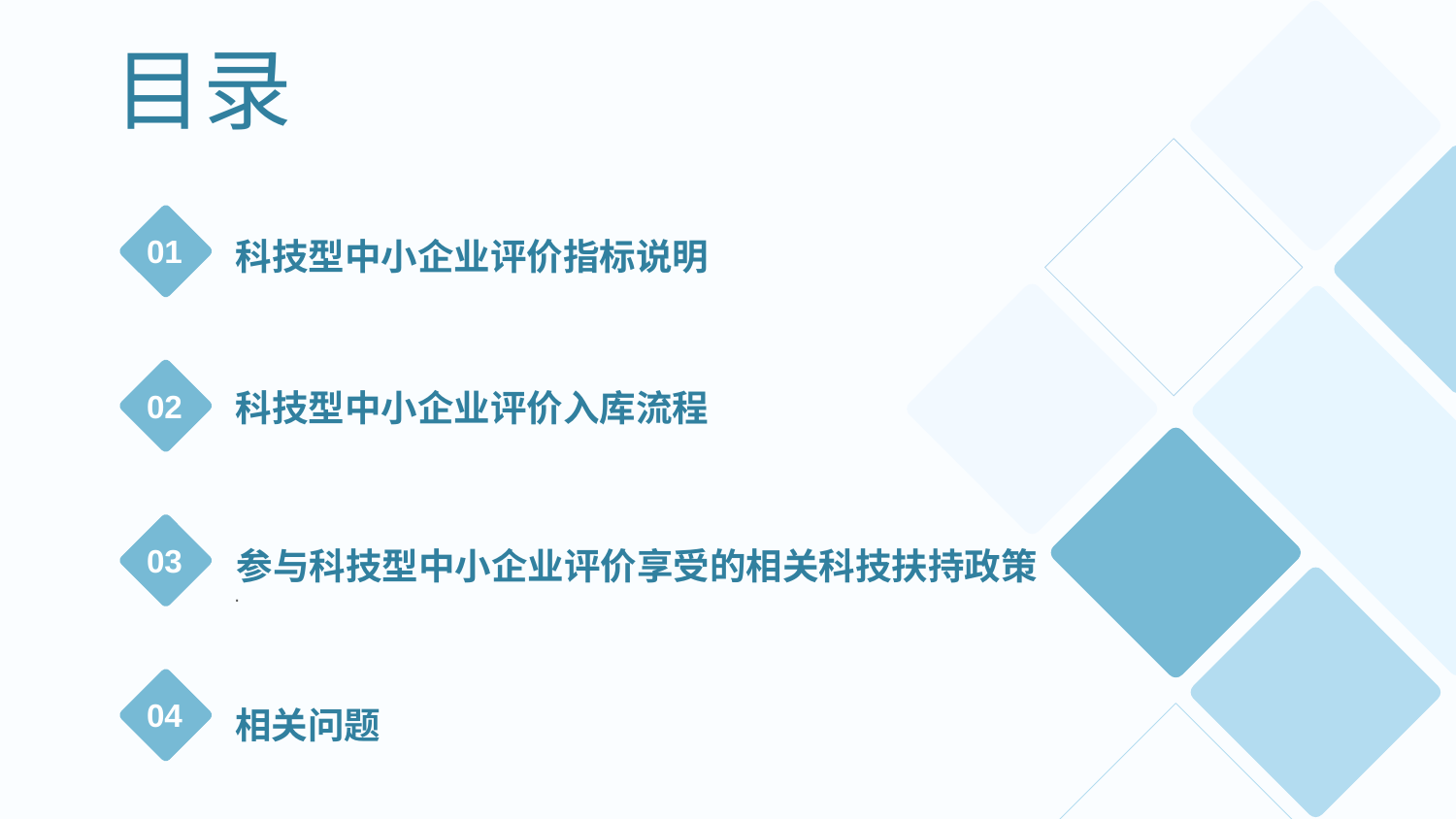

目录

01
科技型中小企业评价指标说明

02
科技型中小企业评价入库流程

03
参与科技型中小企业评价享受的相关科技扶持政策
.

04
相关问题